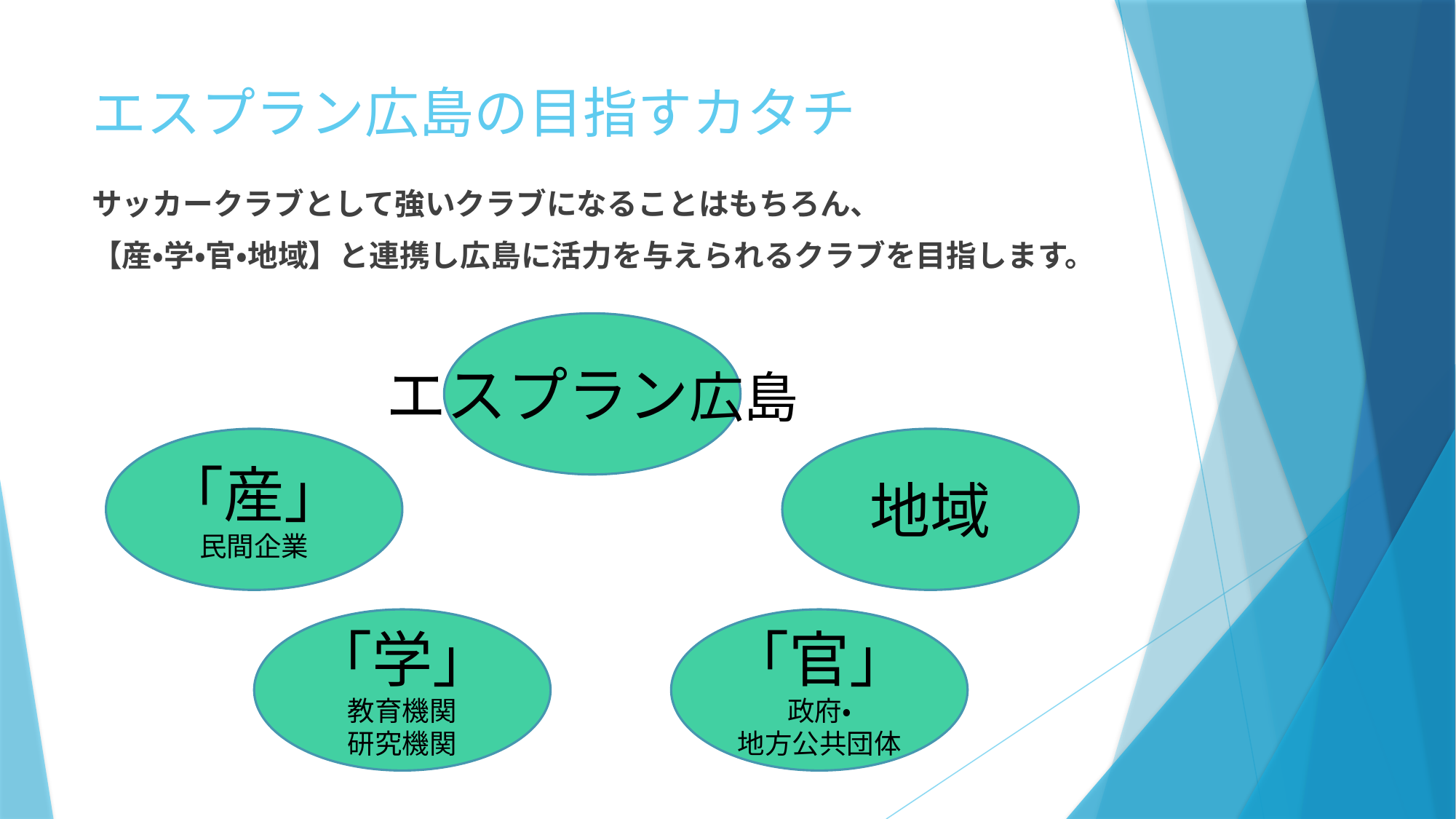

# エスプラン広島の目指すカタチ
サッカークラブとして強いクラブになることはもちろん、
【産・学・官・地域】と連携し広島に活力を与えられるクラブを目指します。

エスプラン広島
「産」
民間企業

「学」
教育機関
研究機関
「官」
政府・
地方公共団体
地域